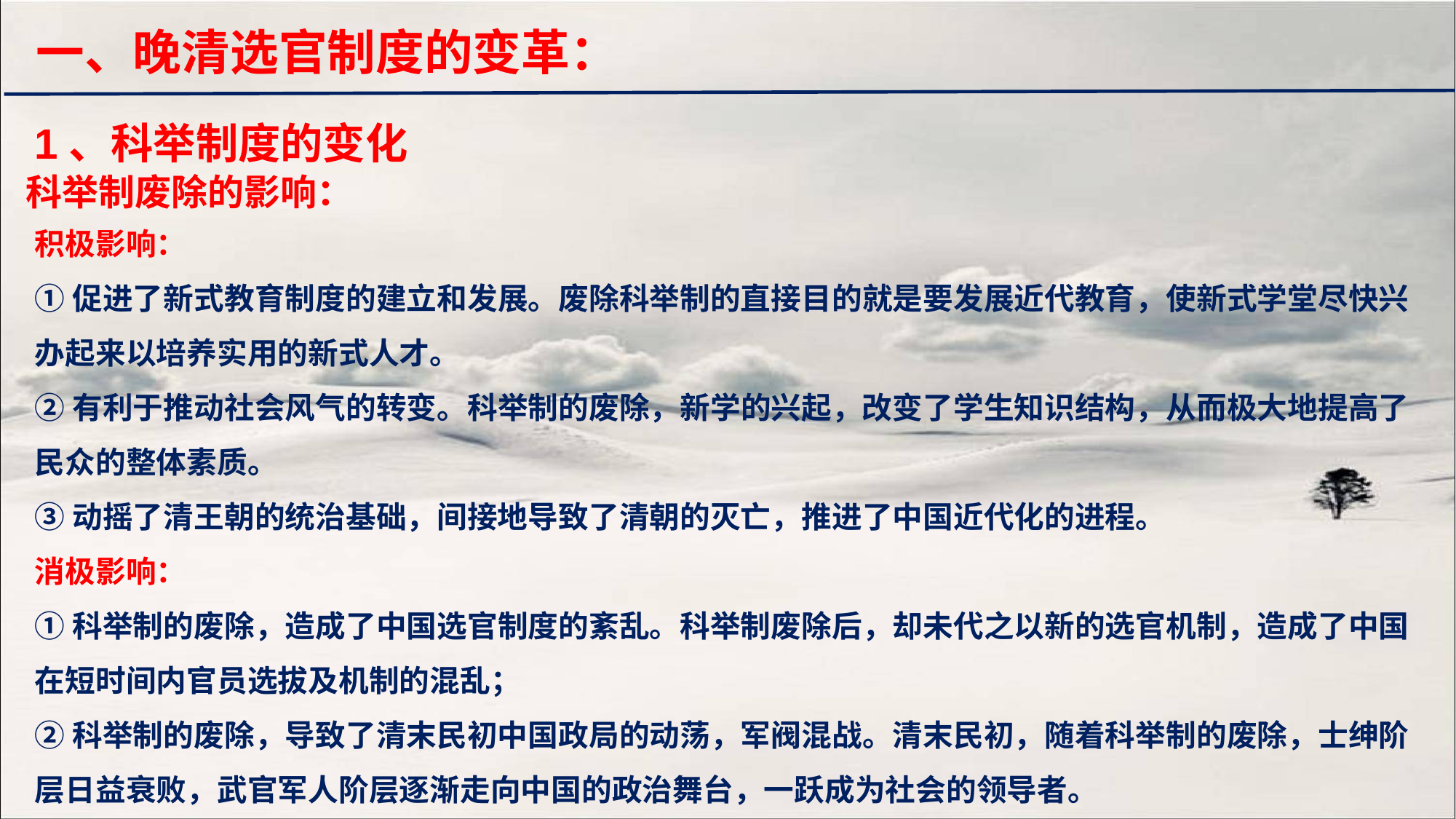

一、晚清选官制度的变革：
1、科举制度的变化
科举制废除的影响：
积极影响：
①促进了新式教育制度的建立和发展。废除科举制的直接目的就是要发展近代教育，使新式学堂尽快兴办起来以培养实用的新式人才。
②有利于推动社会风气的转变。科举制的废除，新学的兴起，改变了学生知识结构，从而极大地提高了民众的整体素质。
③动摇了清王朝的统治基础，间接地导致了清朝的灭亡，推进了中国近代化的进程。
消极影响：
①科举制的废除，造成了中国选官制度的紊乱。科举制废除后，却未代之以新的选官机制，造成了中国在短时间内官员选拔及机制的混乱；
②科举制的废除，导致了清末民初中国政局的动荡，军阀混战。清末民初，随着科举制的废除，士绅阶层日益衰败，武官军人阶层逐渐走向中国的政治舞台，一跃成为社会的领导者。